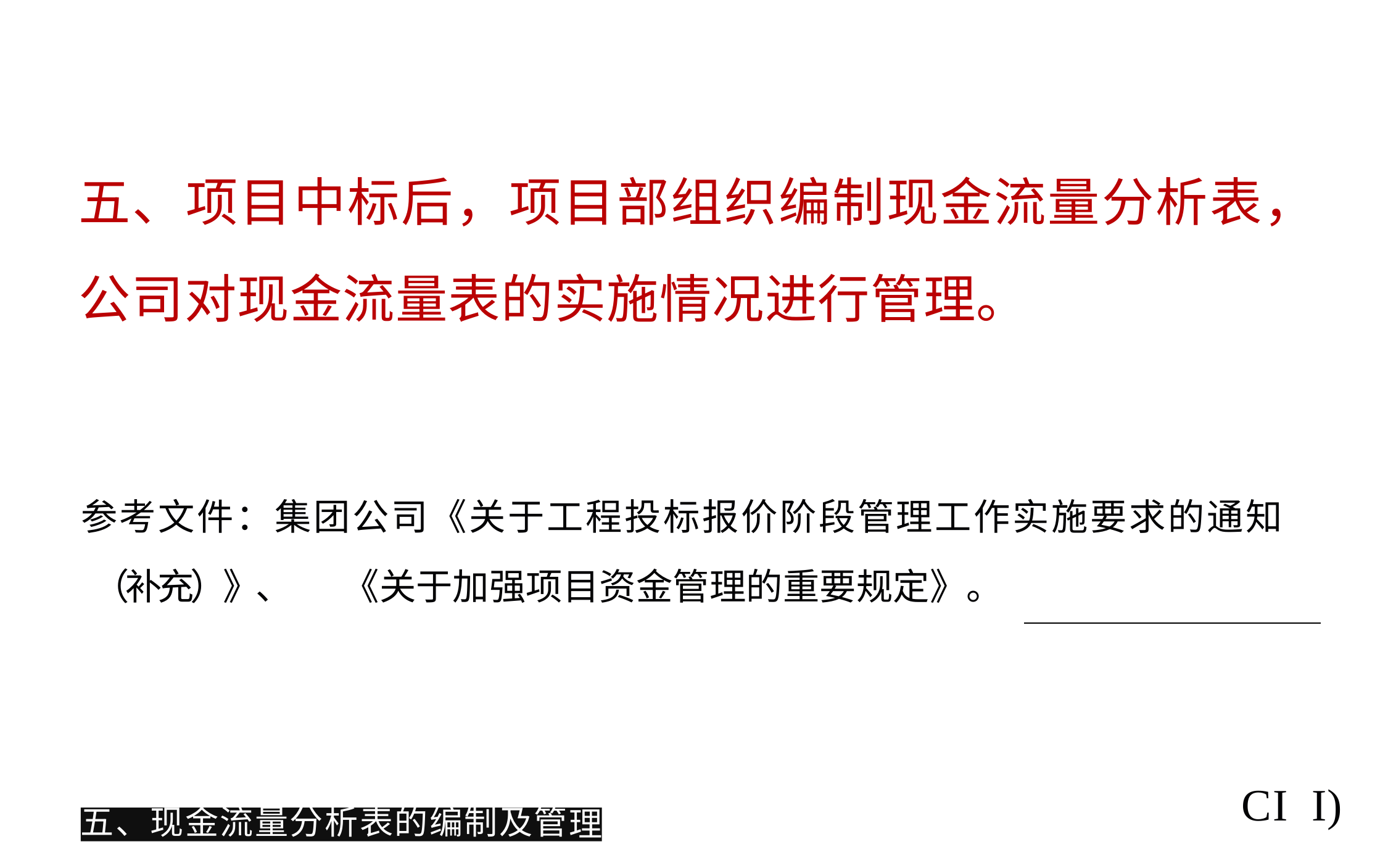

# 五、项目中标后，项目部组织编制现金流量分析表，
公司对现金流量表的实施情况进行管理。
参考文件：集团公司《关于工程投标报价阶段管理工作实施要求的通知
（补充）》、	《关于加强项目资金管理的重要规定》。

CI	I)
理
五、现金流量分析表的编制及管